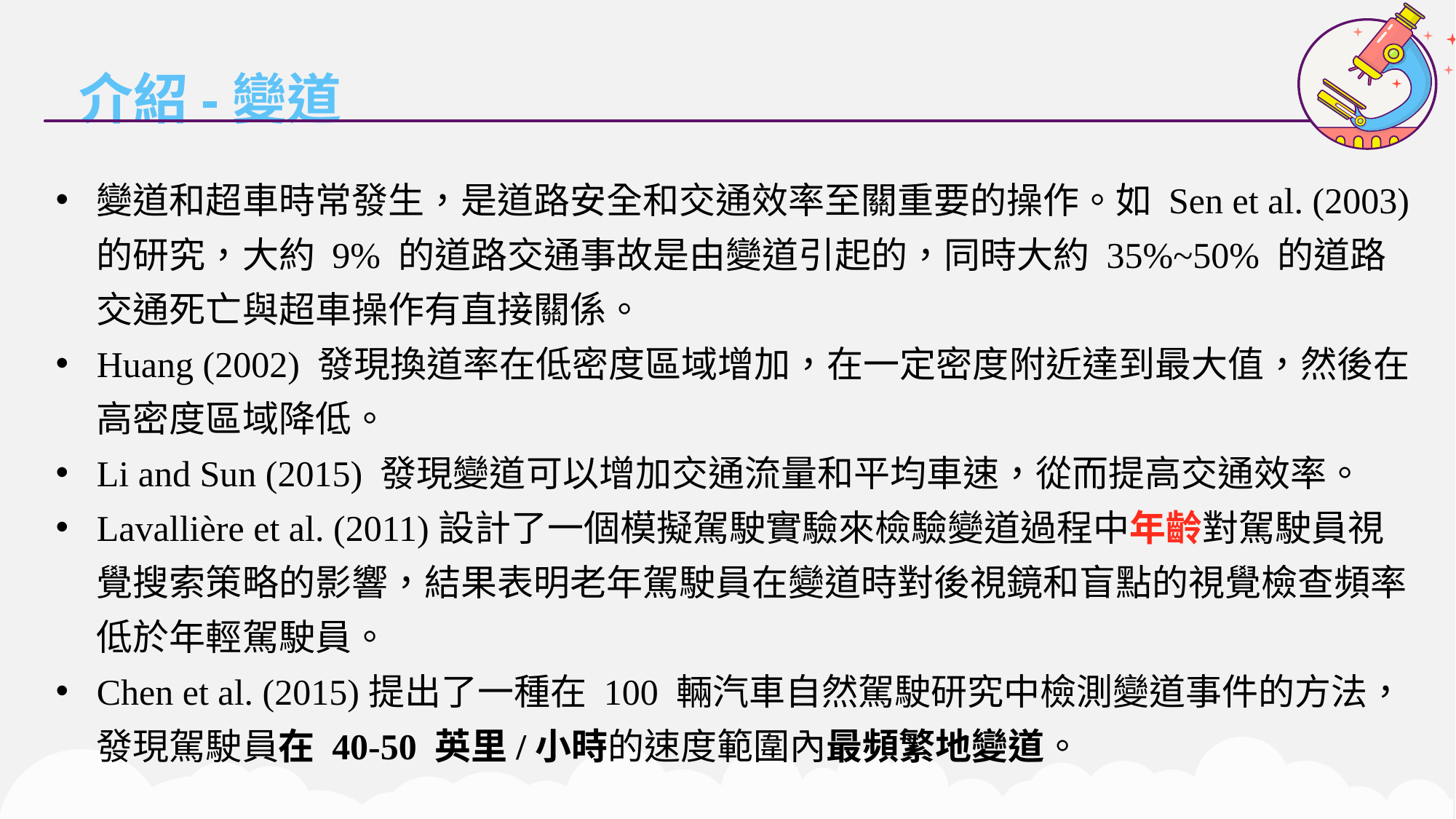

介紹-變道
變道和超車時常發生，是道路安全和交通效率至關重要的操作。如 Sen et al. (2003)的研究，大約 9% 的道路交通事故是由變道引起的，同時大約 35%~50% 的道路交通死亡與超車操作有直接關係。
Huang (2002) 發現換道率在低密度區域增加，在一定密度附近達到最大值，然後在高密度區域降低。
Li and Sun (2015) 發現變道可以增加交通流量和平均車速，從而提高交通效率。
Lavallière et al. (2011)設計了一個模擬駕駛實驗來檢驗變道過程中年齡對駕駛員視覺搜索策略的影響，結果表明老年駕駛員在變道時對後視鏡和盲點的視覺檢查頻率低於年輕駕駛員。
Chen et al. (2015)提出了一種在 100 輛汽車自然駕駛研究中檢測變道事件的方法，發現駕駛員在 40-50 英里/小時的速度範圍內最頻繁地變道。